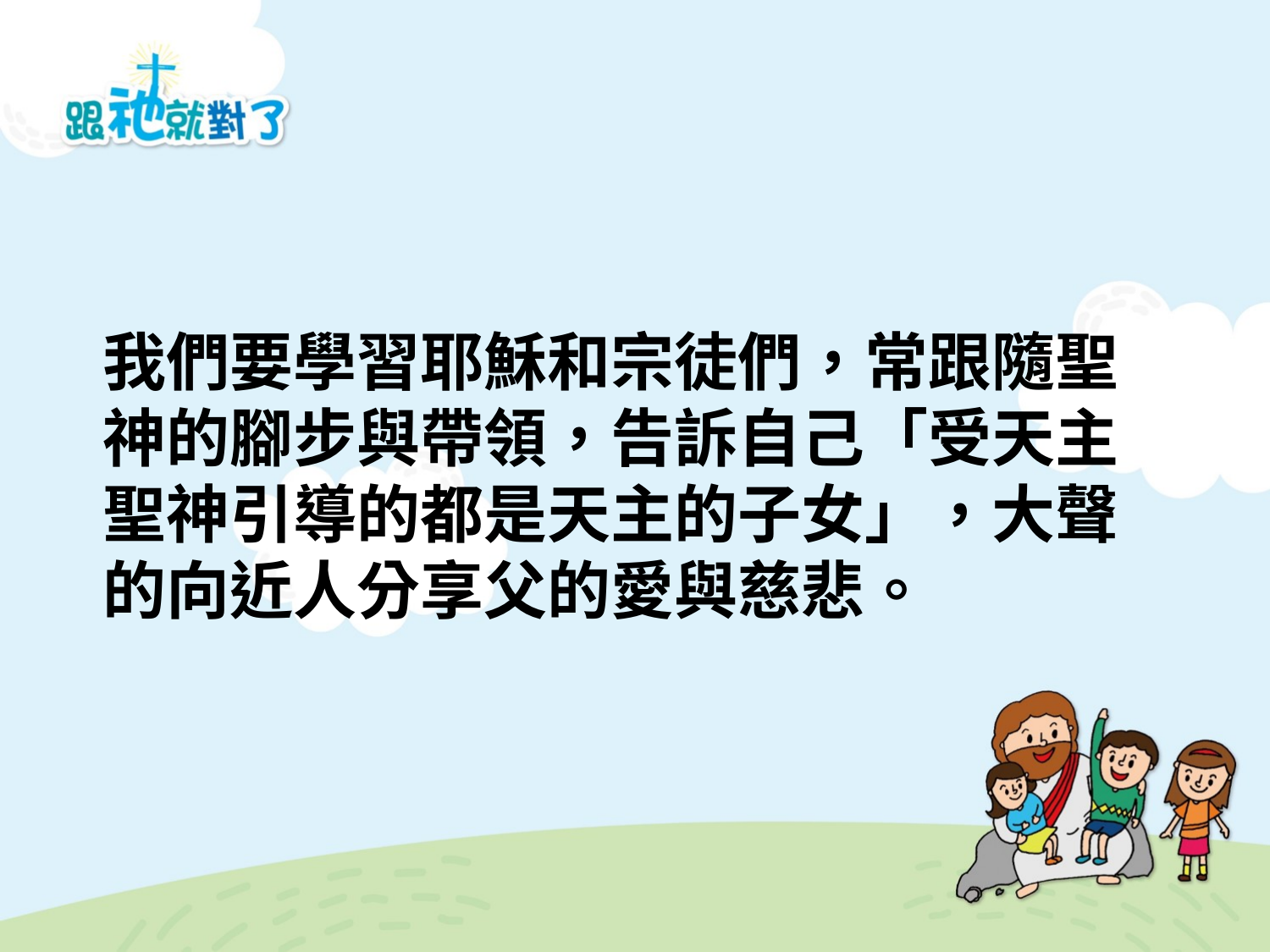

我們要學習耶穌和宗徒們，常跟隨聖神的腳步與帶領，告訴自己「受天主聖神引導的都是天主的子女」，大聲的向近人分享父的愛與慈悲。